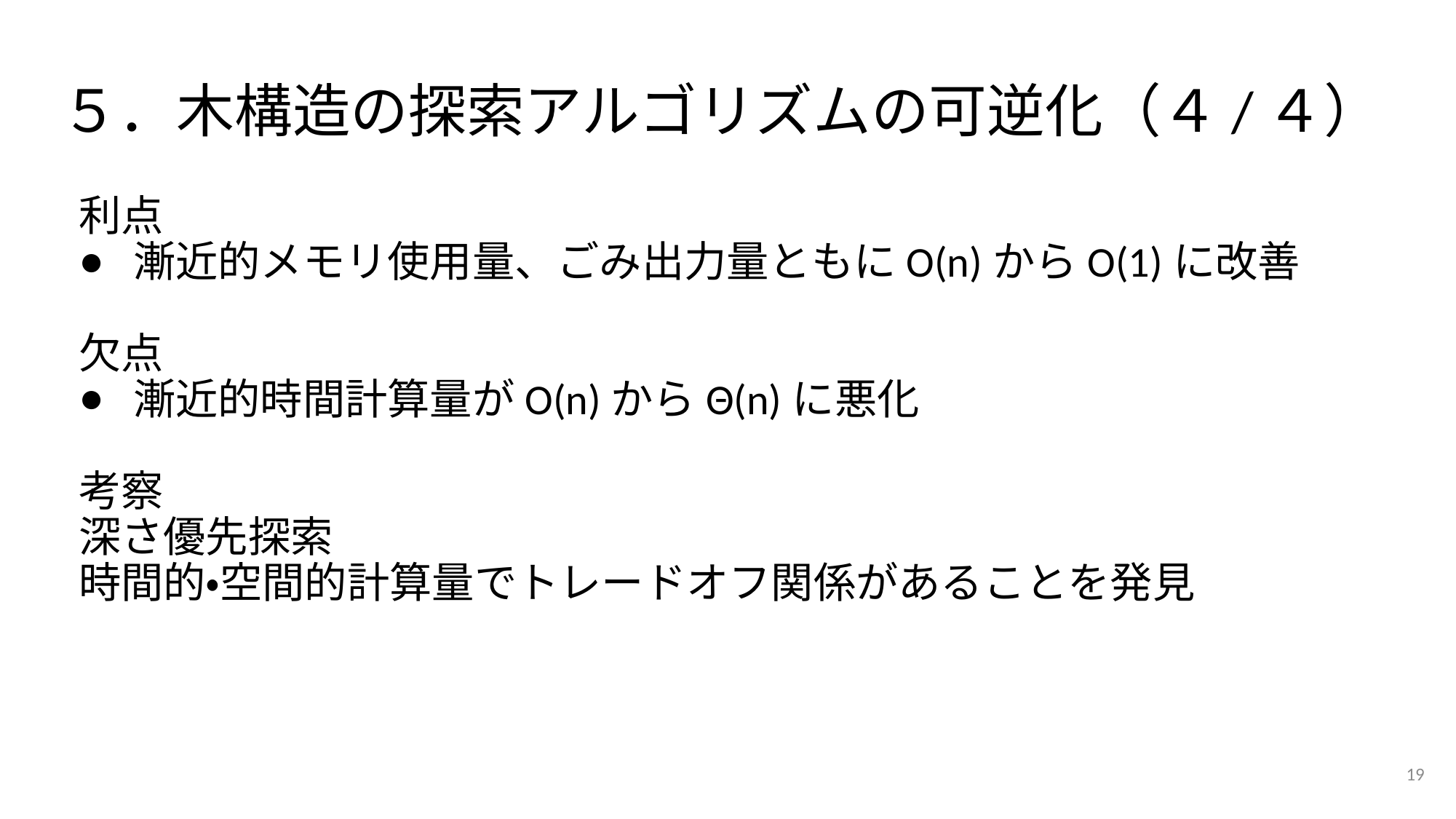

# ５．木構造の探索アルゴリズムの可逆化（４/４）
利点
漸近的メモリ使用量、ごみ出力量ともにO(n)からO(1)に改善

欠点
漸近的時間計算量がO(n)からΘ(n)に悪化

考察
深さ優先探索
時間的・空間的計算量でトレードオフ関係があることを発見

19